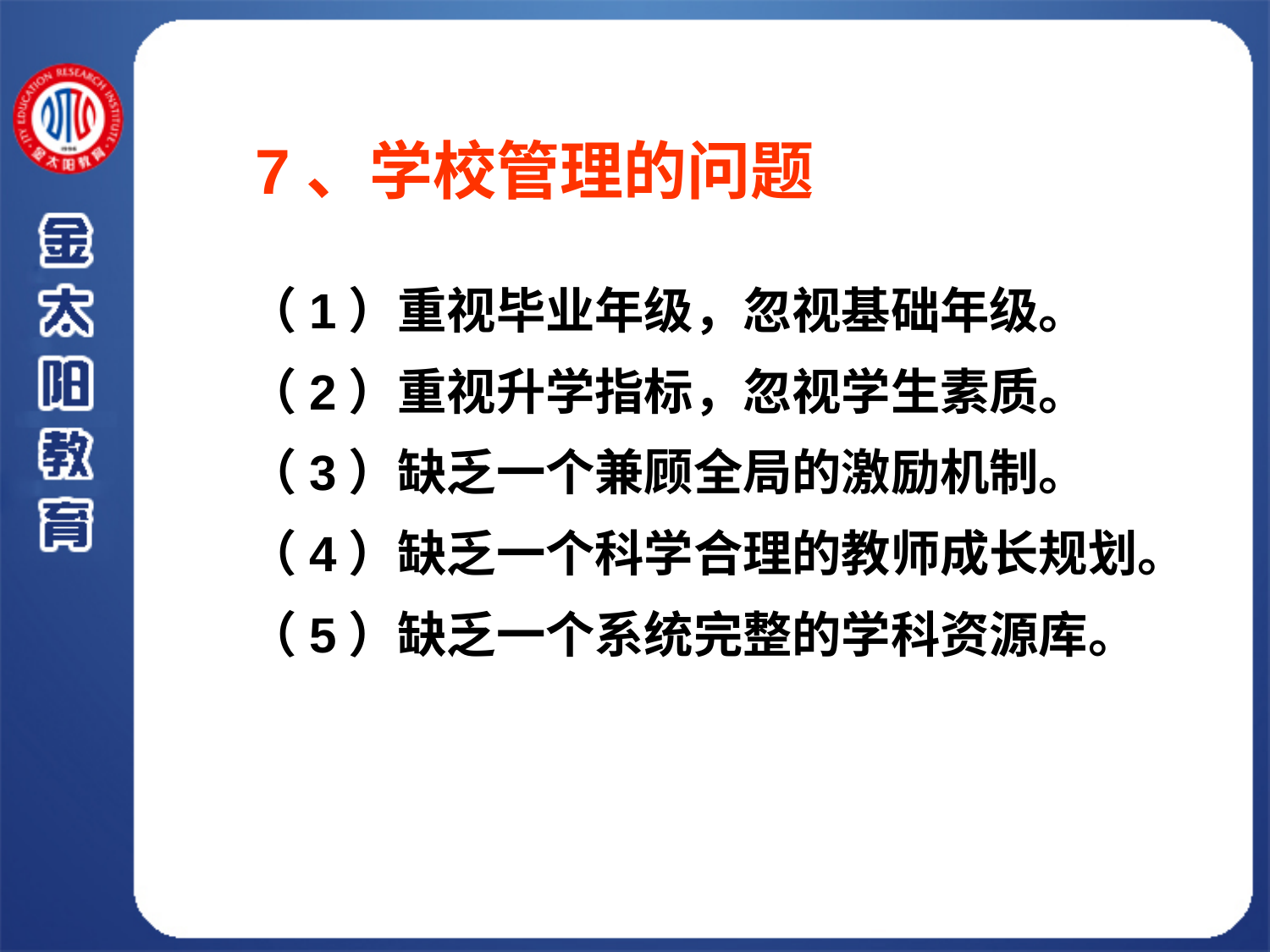

# 7、学校管理的问题
（1）重视毕业年级，忽视基础年级。
（2）重视升学指标，忽视学生素质。
（3）缺乏一个兼顾全局的激励机制。
（4）缺乏一个科学合理的教师成长规划。
（5）缺乏一个系统完整的学科资源库。